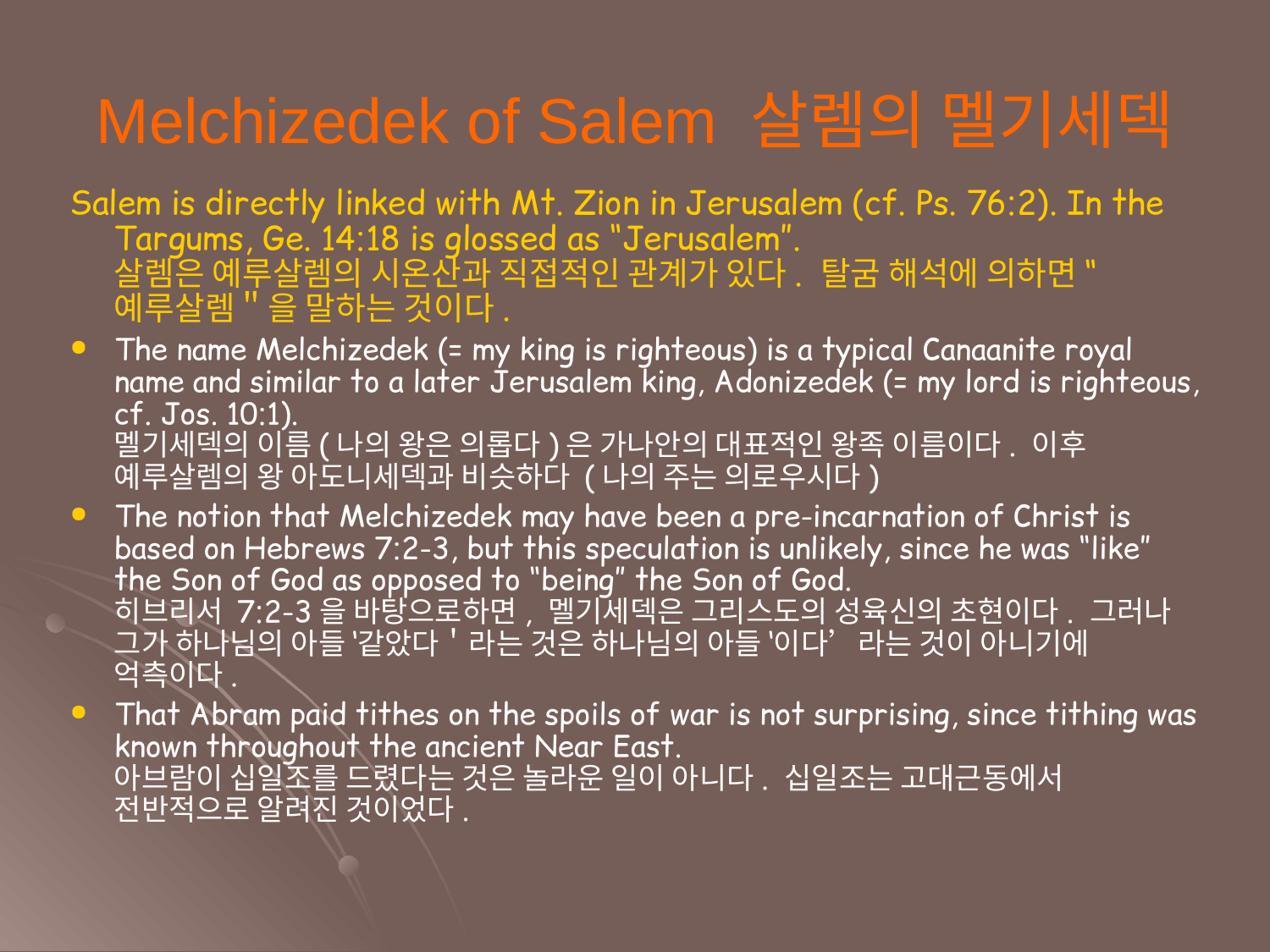

Melchizedek of Salem 살렘의 멜기세덱
Salem is directly linked with Mt. Zion in Jerusalem (cf. Ps. 76:2). In the Targums, Ge. 14:18 is glossed as “Jerusalem”.
살렘은 예루살렘의 시온산과 직접적인 관계가 있다. 탈굼 해석에 의하면 “예루살렘＂을 말하는 것이다.
The name Melchizedek (= my king is righteous) is a typical Canaanite royal name and similar to a later Jerusalem king, Adonizedek (= my lord is righteous, cf. Jos. 10:1).
멜기세덱의 이름(나의 왕은 의롭다)은 가나안의 대표적인 왕족 이름이다. 이후 예루살렘의 왕 아도니세덱과 비슷하다 (나의 주는 의로우시다)
The notion that Melchizedek may have been a pre-incarnation of Christ is based on Hebrews 7:2-3, but this speculation is unlikely, since he was “like” the Son of God as opposed to “being” the Son of God.
히브리서 7:2-3을 바탕으로하면, 멜기세덱은 그리스도의 성육신의 초현이다. 그러나 그가 하나님의 아들 ‘같았다＇라는 것은 하나님의 아들 ‘이다’라는 것이 아니기에 억측이다.
That Abram paid tithes on the spoils of war is not surprising, since tithing was known throughout the ancient Near East.
아브람이 십일조를 드렸다는 것은 놀라운 일이 아니다. 십일조는 고대근동에서 전반적으로 알려진 것이었다.